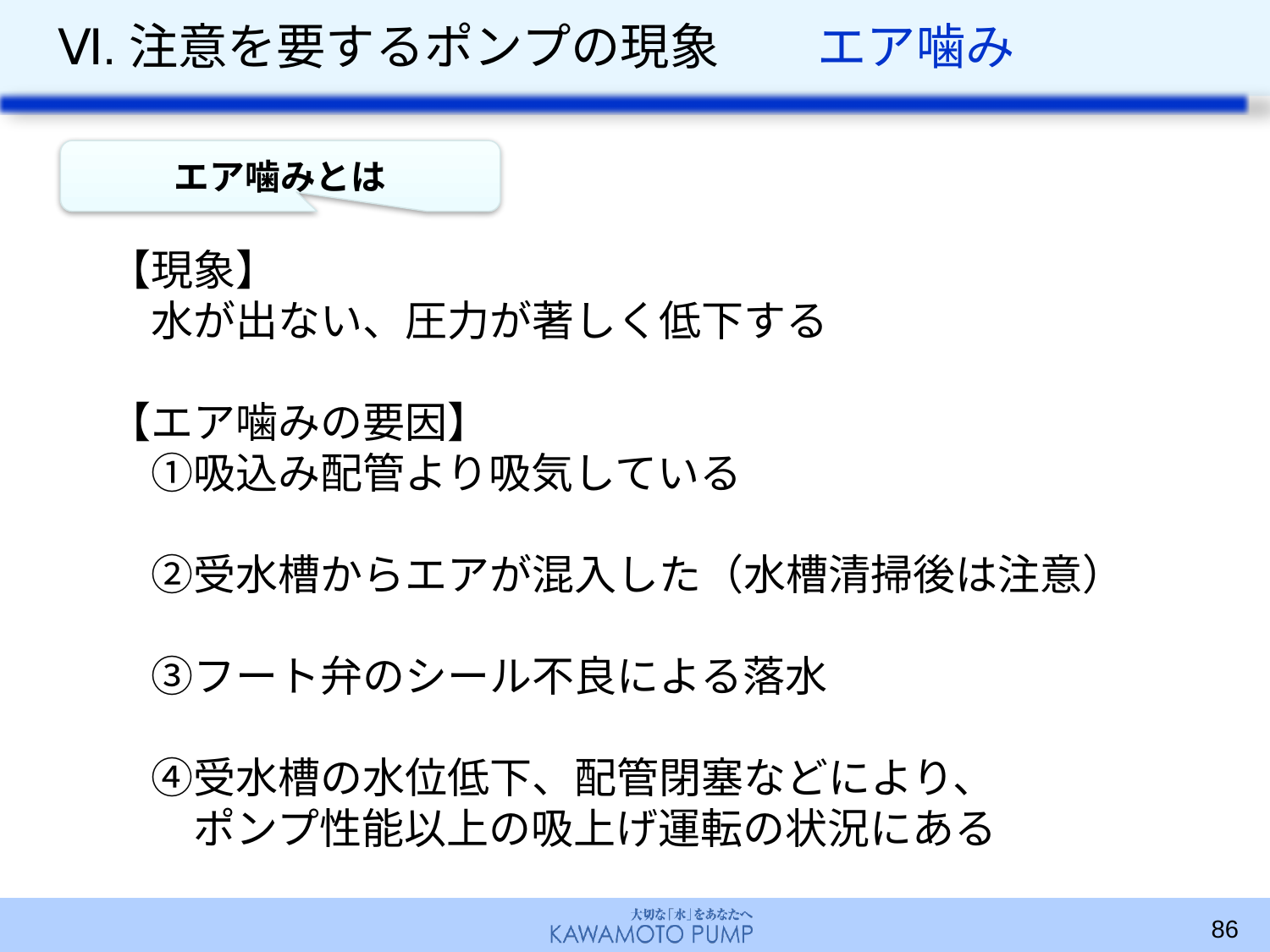

# Ⅵ.注意を要するポンプの現象　　エア噛み
エア噛みとは
【現象】
　水が出ない、圧力が著しく低下する

【エア噛みの要因】
　①吸込み配管より吸気している

　②受水槽からエアが混入した（水槽清掃後は注意）

　③フート弁のシール不良による落水

　④受水槽の水位低下、配管閉塞などにより、
　　ポンプ性能以上の吸上げ運転の状況にある

86